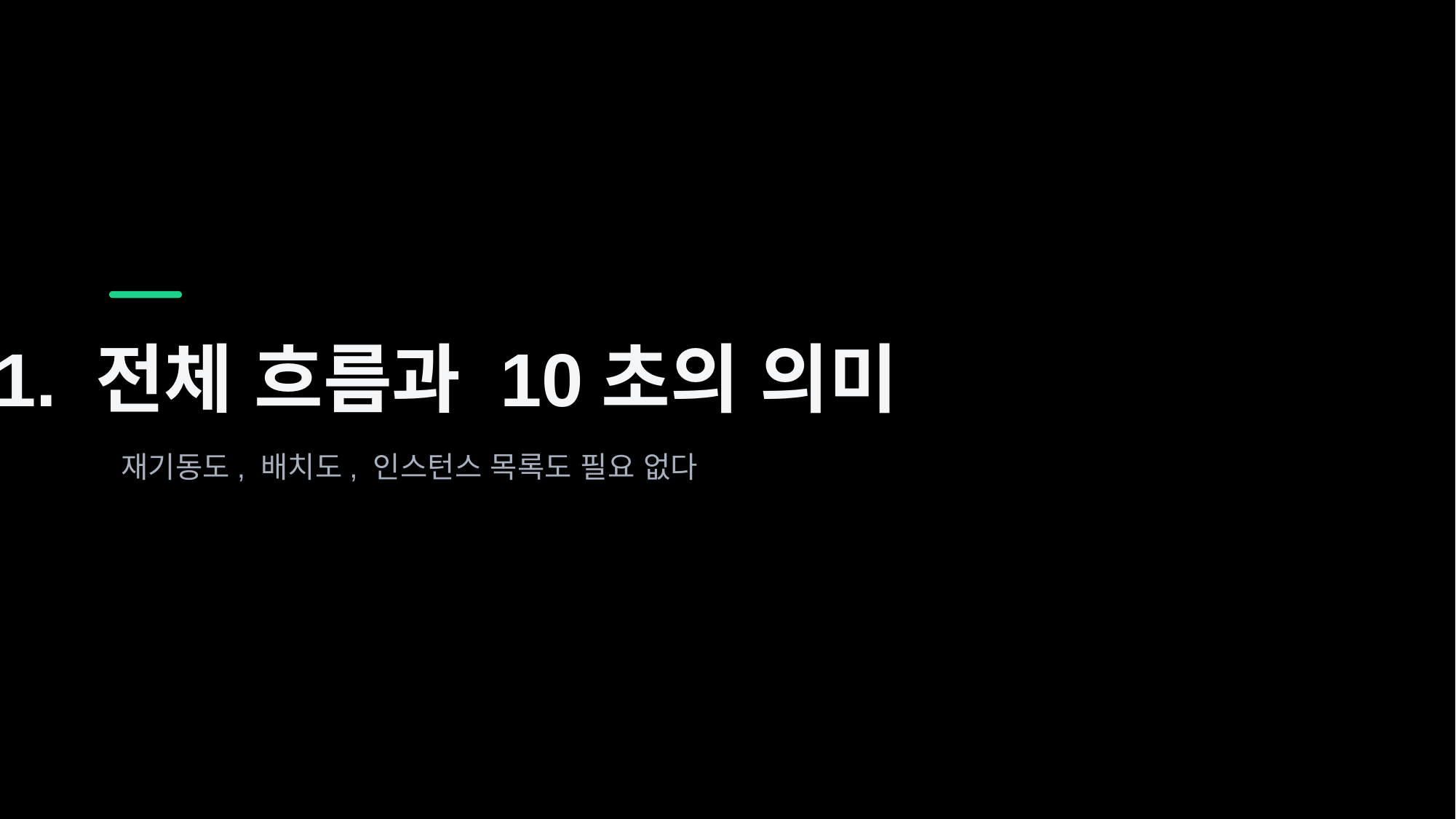

1. 전체 흐름과 10초의 의미
재기동도, 배치도, 인스턴스 목록도 필요 없다